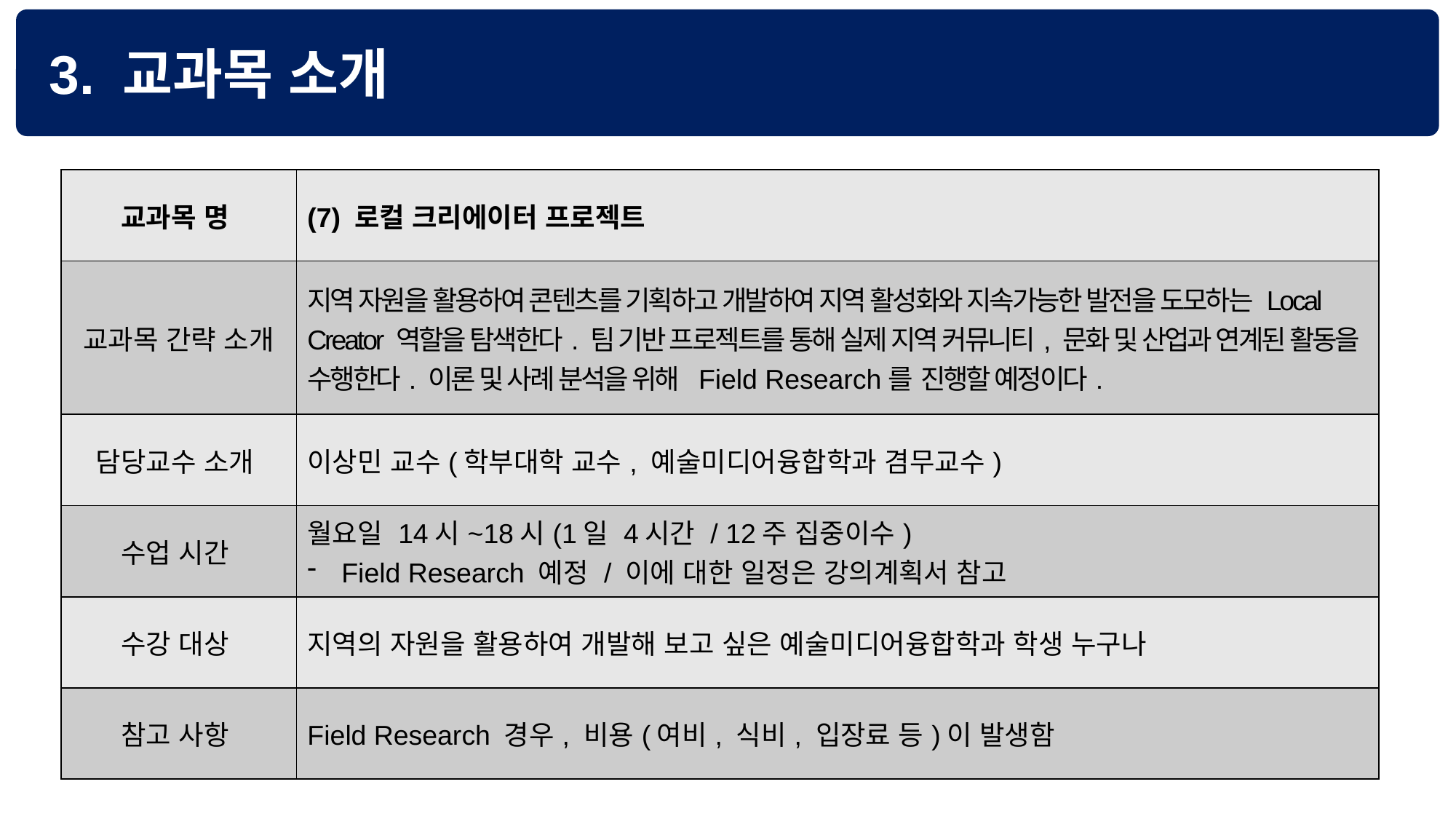

3. 교과목 소개
| 교과목 명 | (7) 로컬 크리에이터 프로젝트 |
| --- | --- |
| 교과목 간략 소개 | 지역 자원을 활용하여 콘텐츠를 기획하고 개발하여 지역 활성화와 지속가능한 발전을 도모하는 Local Creator 역할을 탐색한다. 팀 기반 프로젝트를 통해 실제 지역 커뮤니티, 문화 및 산업과 연계된 활동을 수행한다. 이론 및 사례 분석을 위해 Field Research를 진행할 예정이다. |
| 담당교수 소개 | 이상민 교수(학부대학 교수, 예술미디어융합학과 겸무교수) |
| 수업 시간 | 월요일 14시~18시(1일 4시간 / 12주 집중이수) Field Research 예정 / 이에 대한 일정은 강의계획서 참고 |
| 수강 대상 | 지역의 자원을 활용하여 개발해 보고 싶은 예술미디어융합학과 학생 누구나 |
| 참고 사항 | Field Research 경우, 비용(여비, 식비, 입장료 등)이 발생함 |